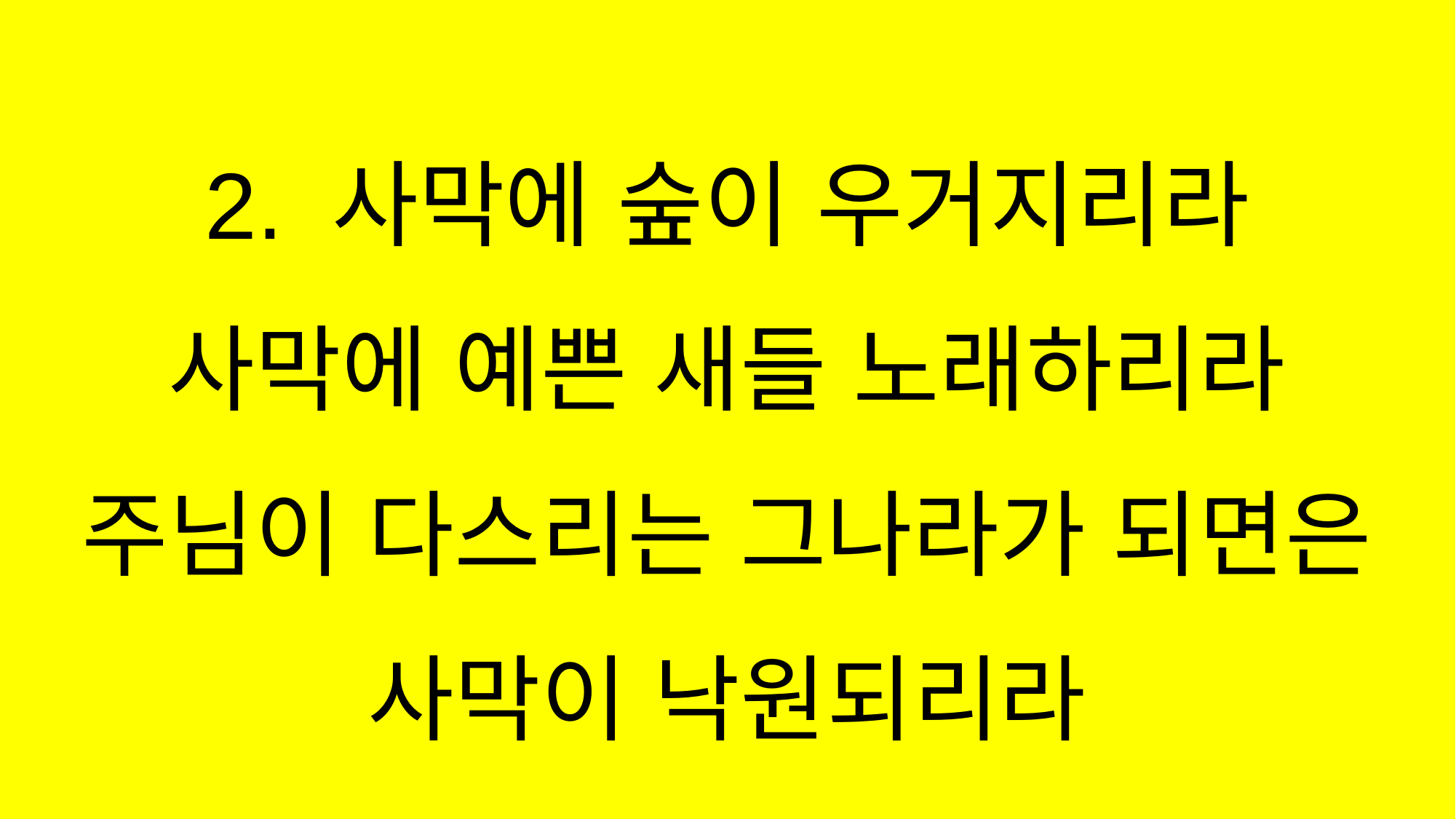

#
2. 사막에 숲이 우거지리라

사막에 예쁜 새들 노래하리라

주님이 다스리는 그나라가 되면은

사막이 낙원되리라